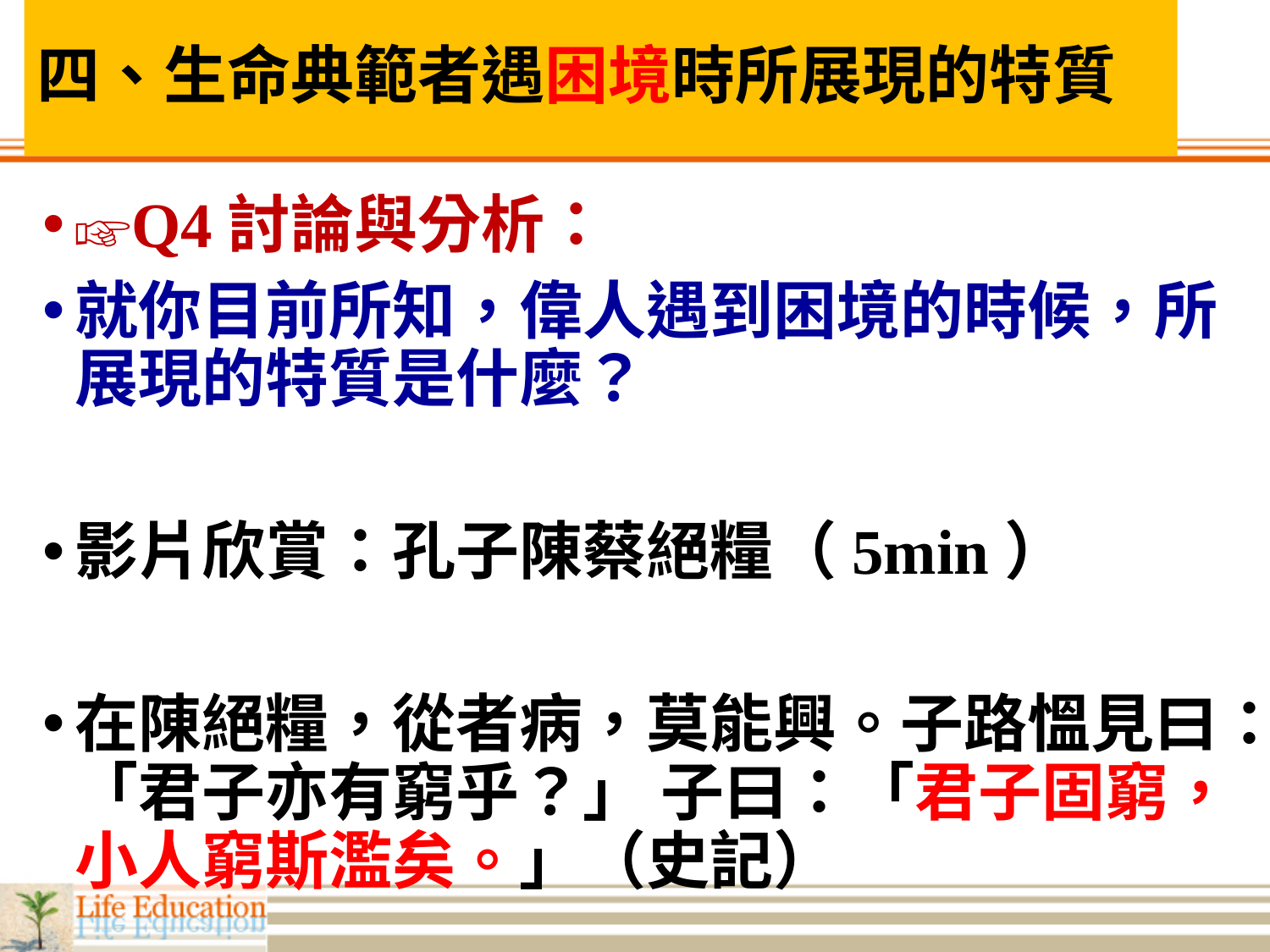

# 四、生命典範者遇困境時所展現的特質
☞Q4討論與分析：
就你目前所知，偉人遇到困境的時候，所展現的特質是什麼？

影片欣賞：孔子陳蔡絕糧（5min）

在陳絕糧，從者病，莫能興。子路慍見曰：「君子亦有窮乎？」 子曰：「君子固窮，小人窮斯濫矣。」（史記）